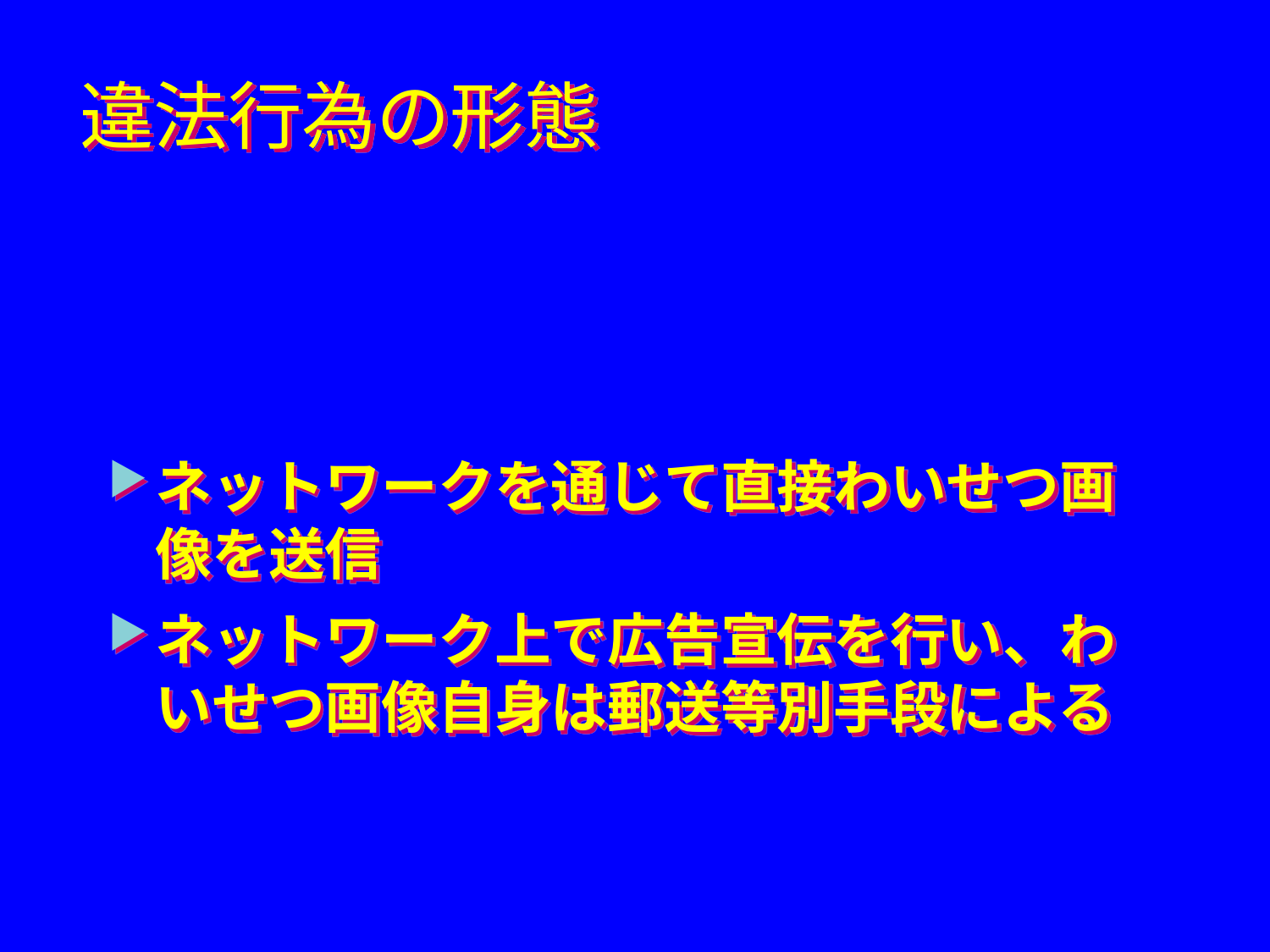

# 違法行為の形態
ネットワークを通じて直接わいせつ画像を送信
ネットワーク上で広告宣伝を行い、わいせつ画像自身は郵送等別手段による